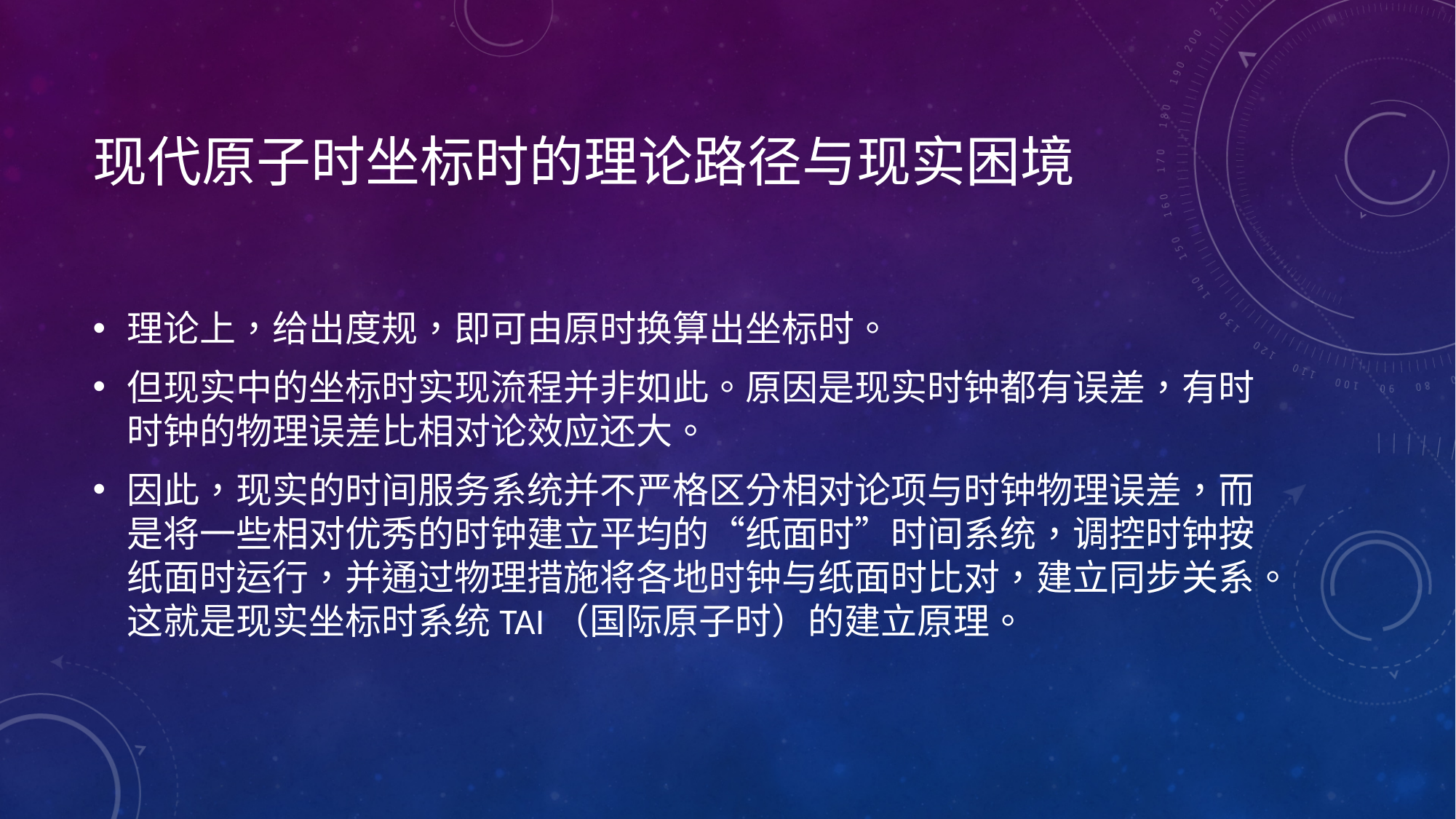

# 现代原子时坐标时的理论路径与现实困境
理论上，给出度规，即可由原时换算出坐标时。
但现实中的坐标时实现流程并非如此。原因是现实时钟都有误差，有时时钟的物理误差比相对论效应还大。
因此，现实的时间服务系统并不严格区分相对论项与时钟物理误差，而是将一些相对优秀的时钟建立平均的“纸面时”时间系统，调控时钟按纸面时运行，并通过物理措施将各地时钟与纸面时比对，建立同步关系。这就是现实坐标时系统TAI（国际原子时）的建立原理。